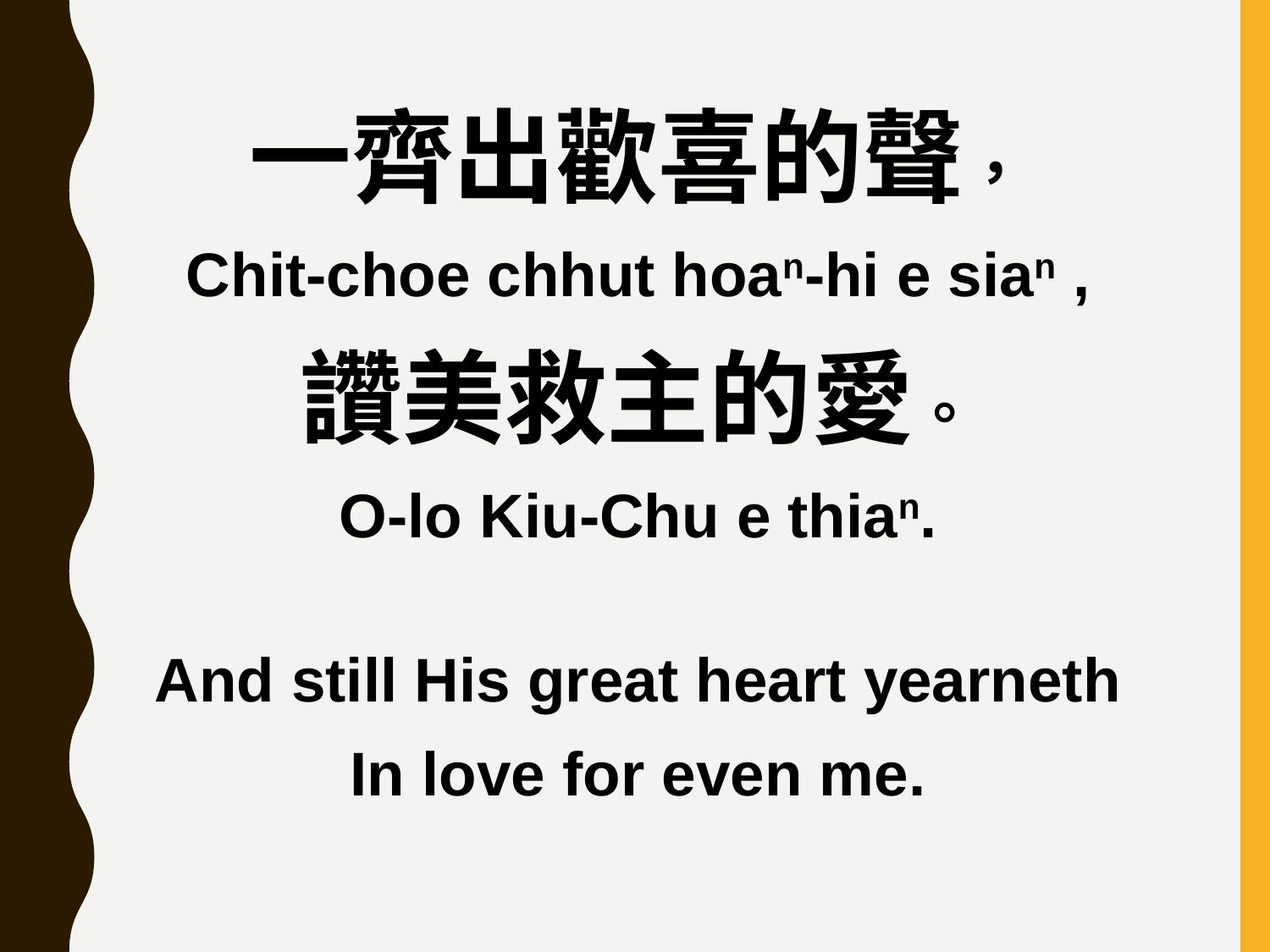

一齊出歡喜的聲，
Chit-choe chhut hoan-hi e sian ,
讚美救主的愛。
O-lo Kiu-Chu e thian.

And still His great heart yearneth
In love for even me.